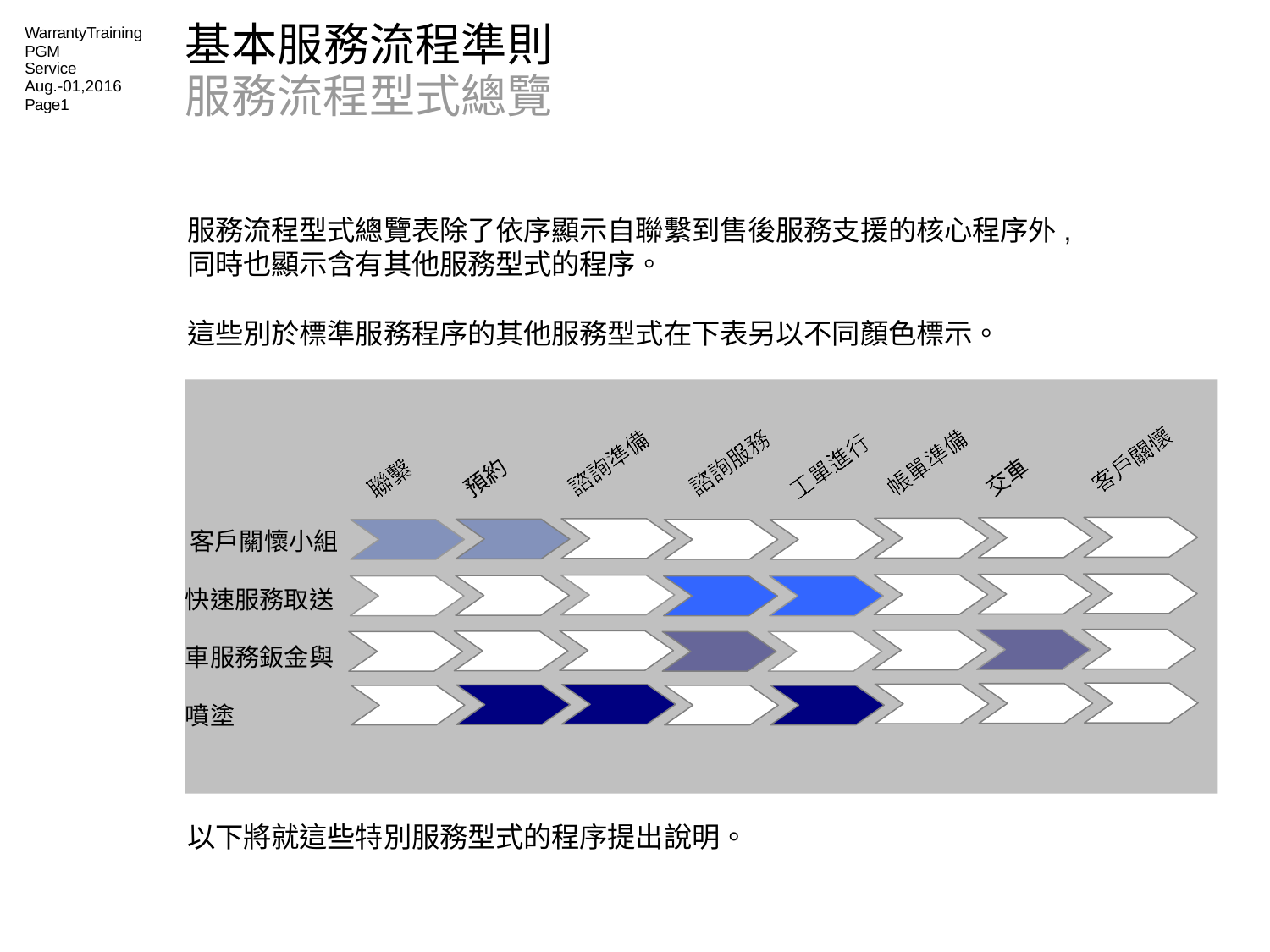

# 基本服務流程準則服務流程型式總覽
WarrantyTrainingPGM
Service
Aug.-01,2016
Page1
服務流程型式總覽表除了依序顯示自聯繫到售後服務支援的核心程序外,同時也顯示含有其他服務型式的程序。

這些別於標準服務程序的其他服務型式在下表另以不同顏色標示。

客戶關懷小組快速服務取送車服務鈑金與噴塗

以下將就這些特別服務型式的程序提出說明。